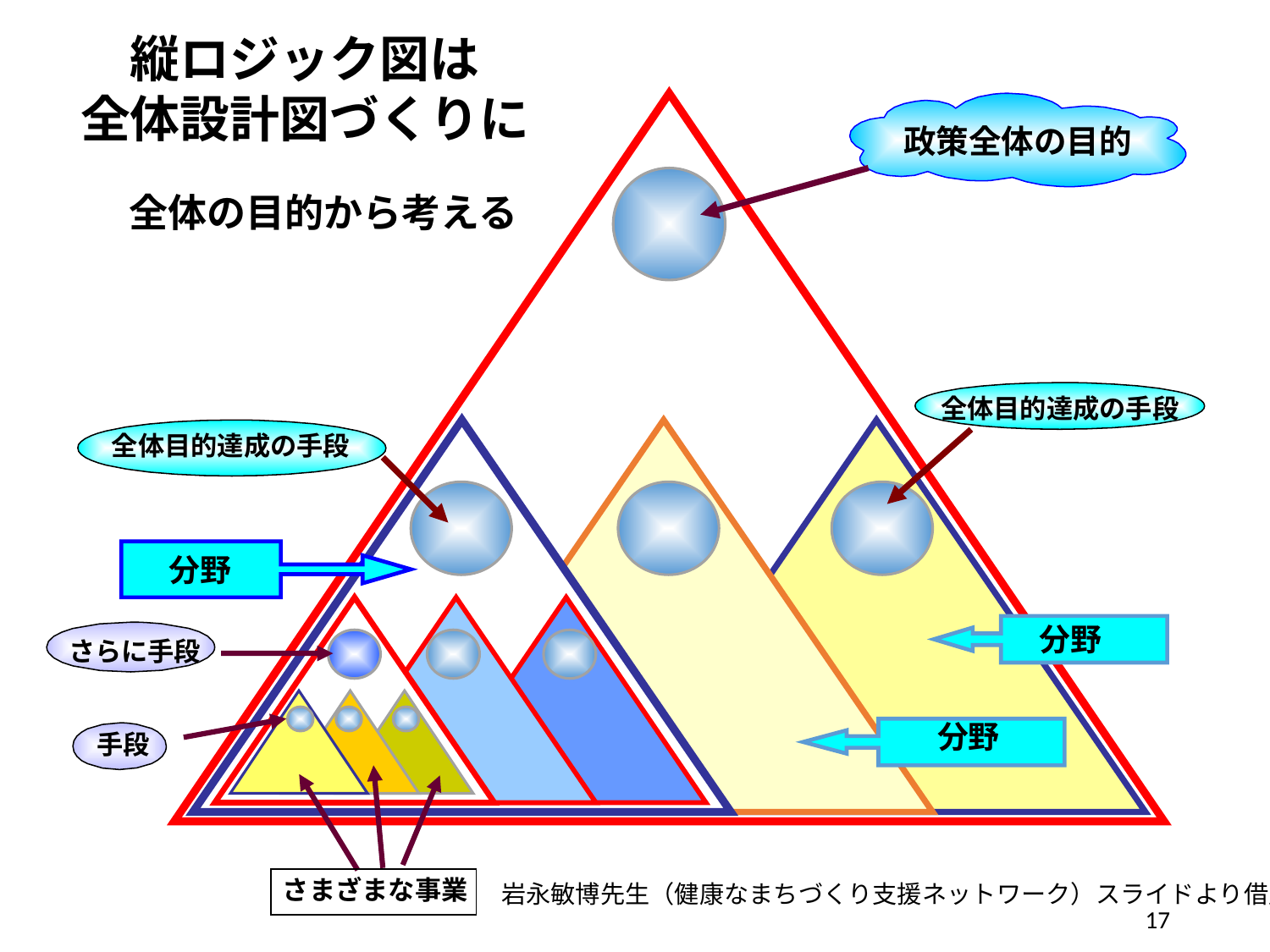

縦ロジック図は
全体設計図づくりに

政策全体の目的

全体の目的から考える

全体目的達成の手段

分野

全体目的達成の手段

分野

分野

さらに手段

手段

さまざまな事業
岩永敏博先生（健康なまちづくり支援ネットワーク）スライドより借用
17